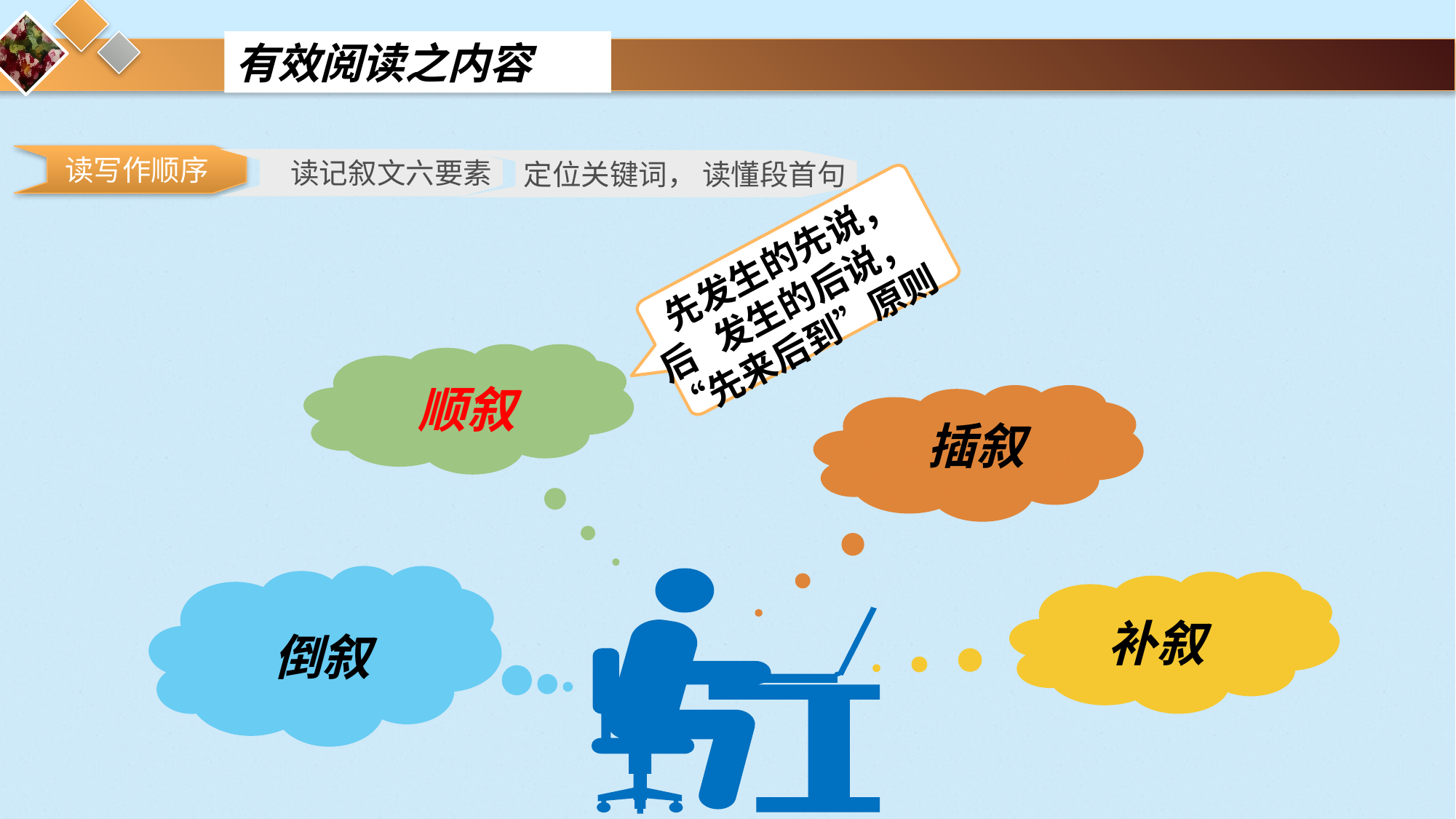

有效阅读之内容
 读写作顺序
读记叙文六要素
定位关键词， 读懂段首句
    先发生的先说，后   发生的后说，“先来后到”原则

顺叙

插叙

补叙
倒叙